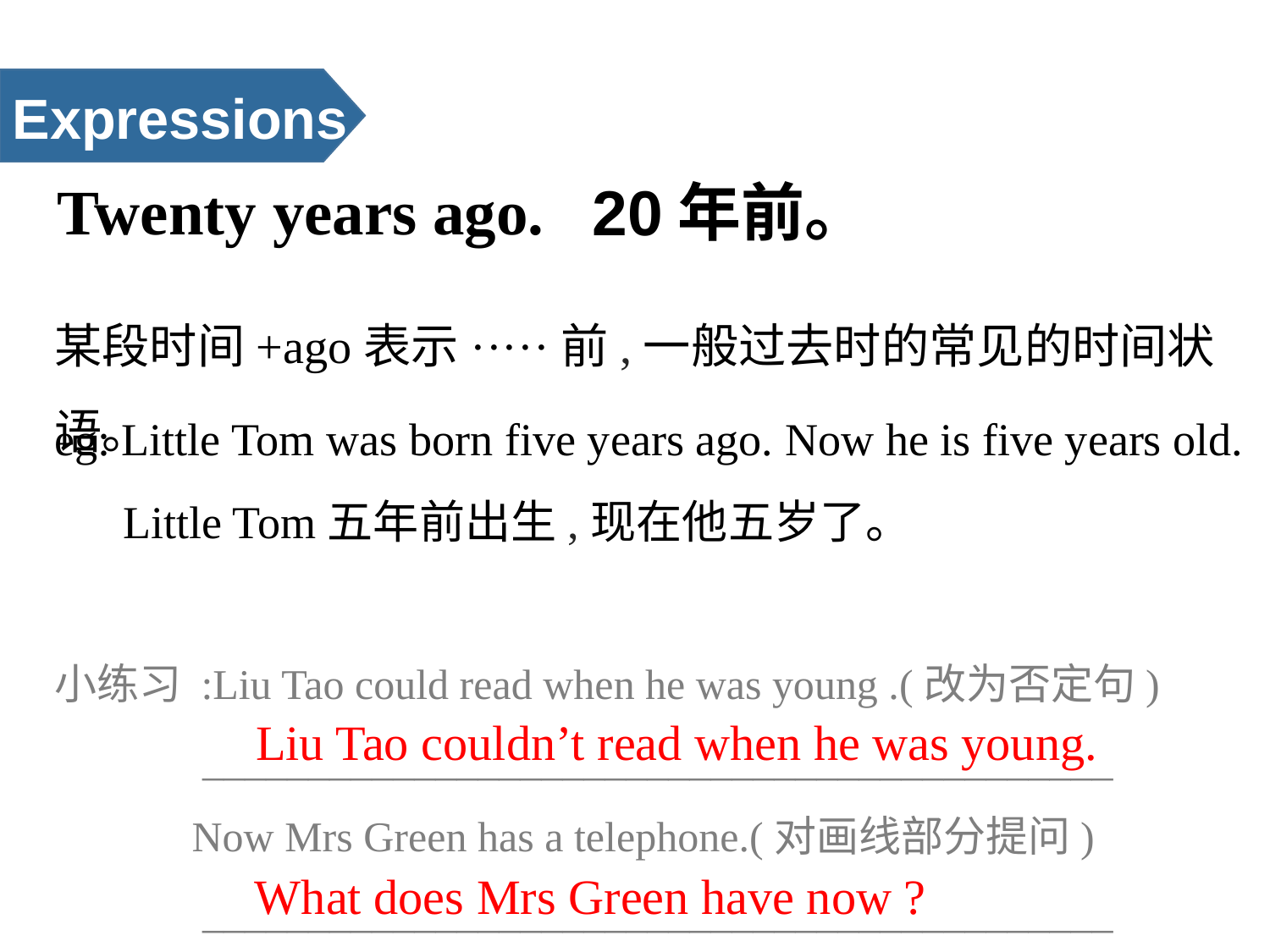

Expressions
Twenty years ago.

20年前。
某段时间+ago表示·····前,一般过去时的常见的时间状语。
eg: Little Tom was born five years ago. Now he is five years old.
      Little Tom五年前出生,现在他五岁了。
小练习 :Liu Tao could read when he was young .(改为否定句)
              ___________________________________________
             Now Mrs Green has a telephone.(对画线部分提问)
              ___________________________________________
 Liu Tao couldn’t read when he was young.
 What does Mrs Green have now ?